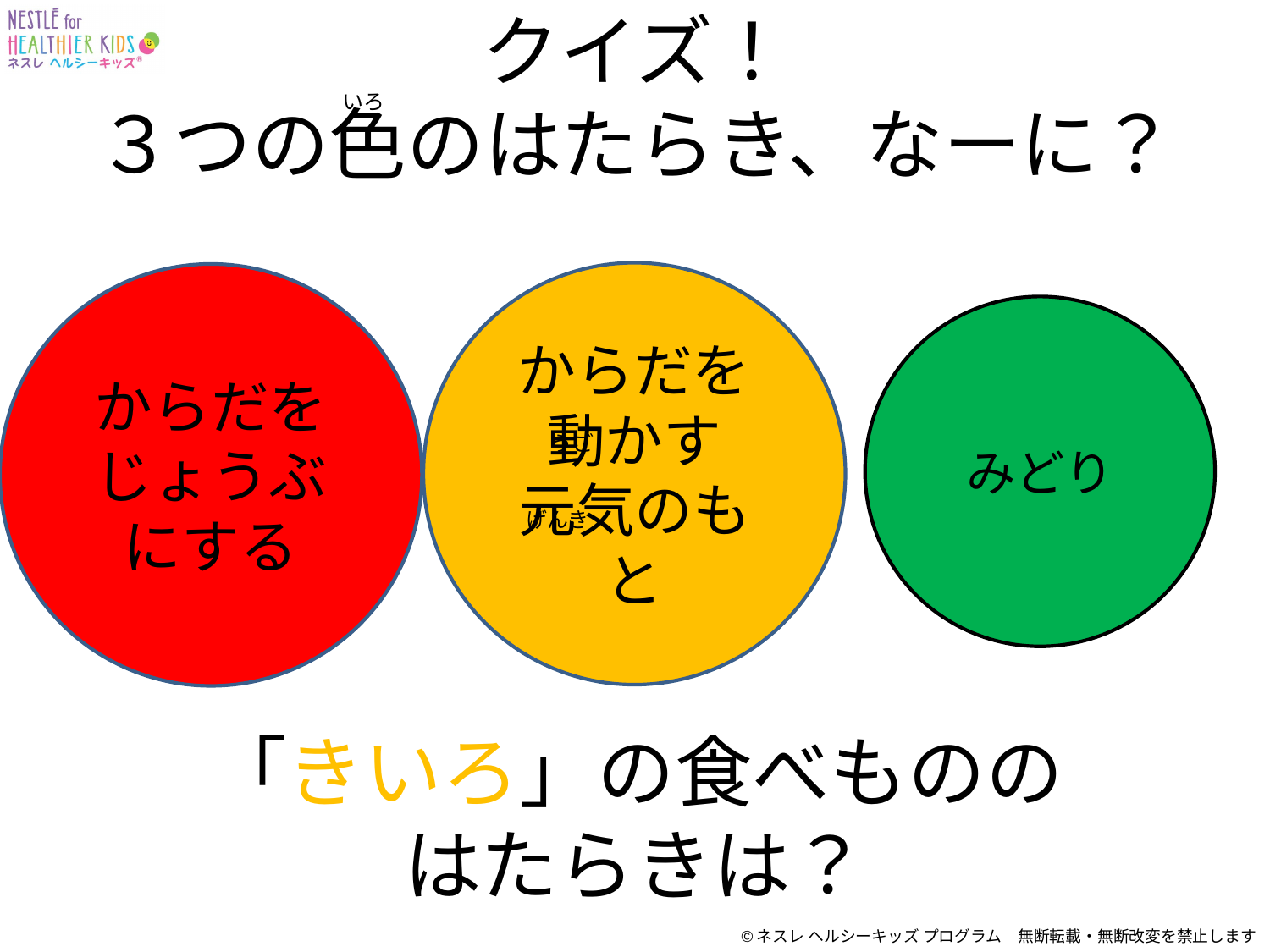

# クイズ！ ３つの色のはたらき、なーに？

いろ
からだを
動かす
元気のもと
   　うご

  げんき
からだを
じょうぶ
にする
みどり
きいろ
は？
あか
「きいろ」の食べものの
はたらきは？